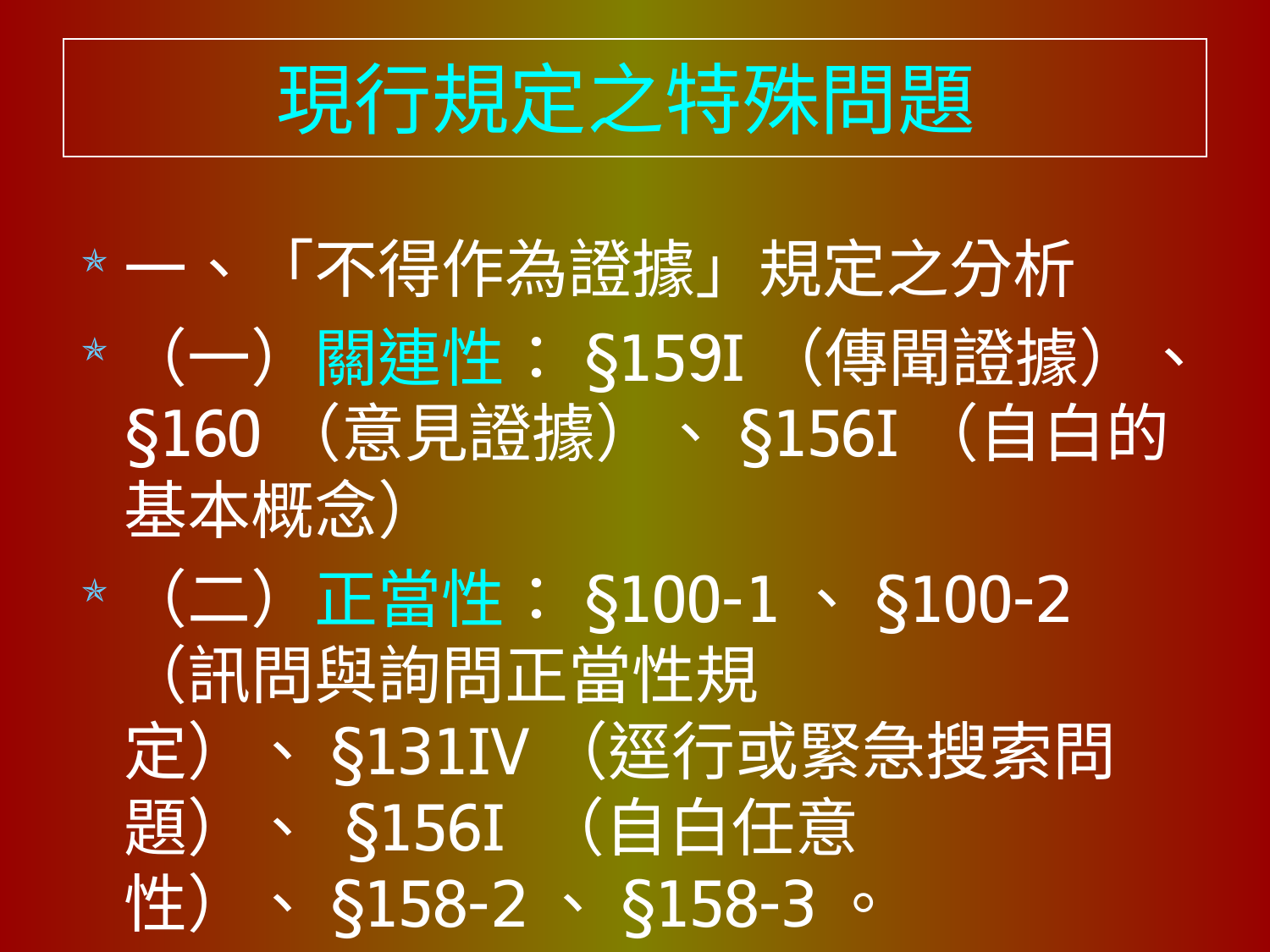

# 現行規定之特殊問題
一、「不得作為證據」規定之分析
（一）關連性：§159I（傳聞證據）、§160（意見證據）、§156I（自白的基本概念）
（二）正當性：§100-1、§100-2（訊問與詢問正當性規定）、§131IV（逕行或緊急搜索問題）、 §156I （自白任意性）、§158-2、§158-3。